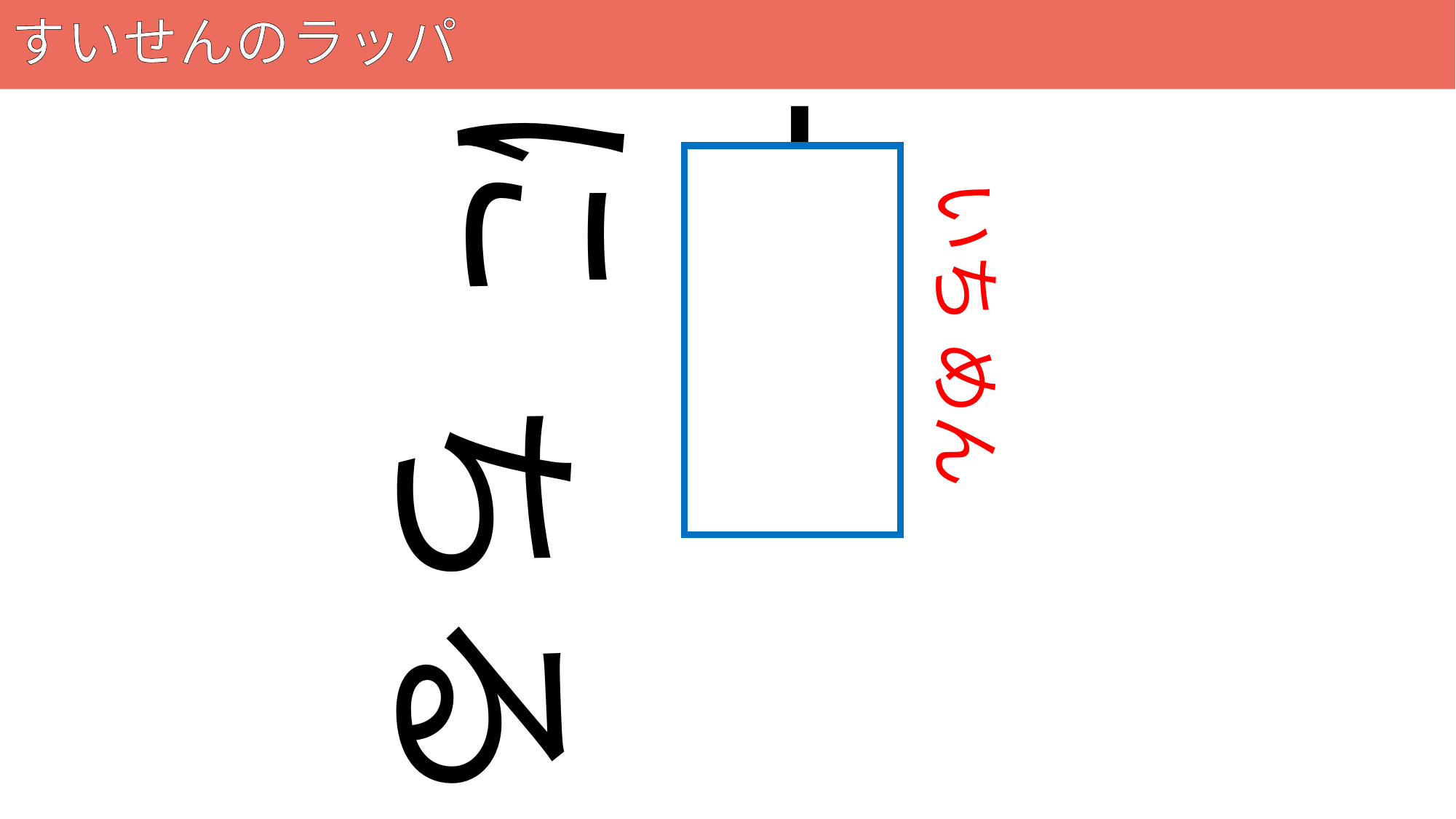

# すいせんのラッパ
5
一面に

いち めん
ちる